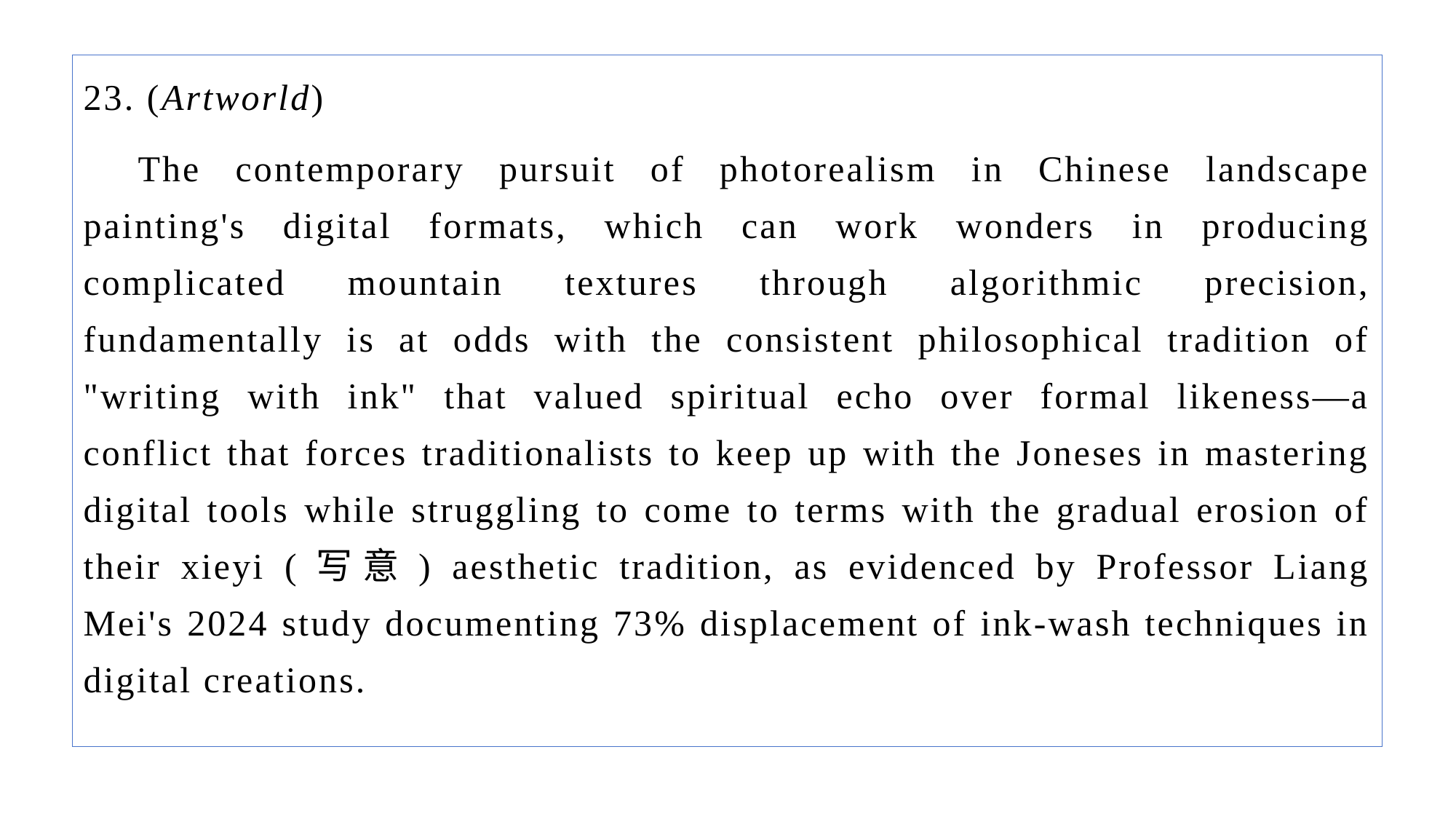

23. (Artworld)
The contemporary pursuit of photorealism in Chinese landscape painting's digital formats, which can work wonders in producing complicated mountain textures through algorithmic precision, fundamentally is at odds with the consistent philosophical tradition of "writing with ink" that valued spiritual echo over formal likeness—a conflict that forces traditionalists to keep up with the Joneses in mastering digital tools while struggling to come to terms with the gradual erosion of their xieyi (写意) aesthetic tradition, as evidenced by Professor Liang Mei's 2024 study documenting 73% displacement of ink-wash techniques in digital creations.